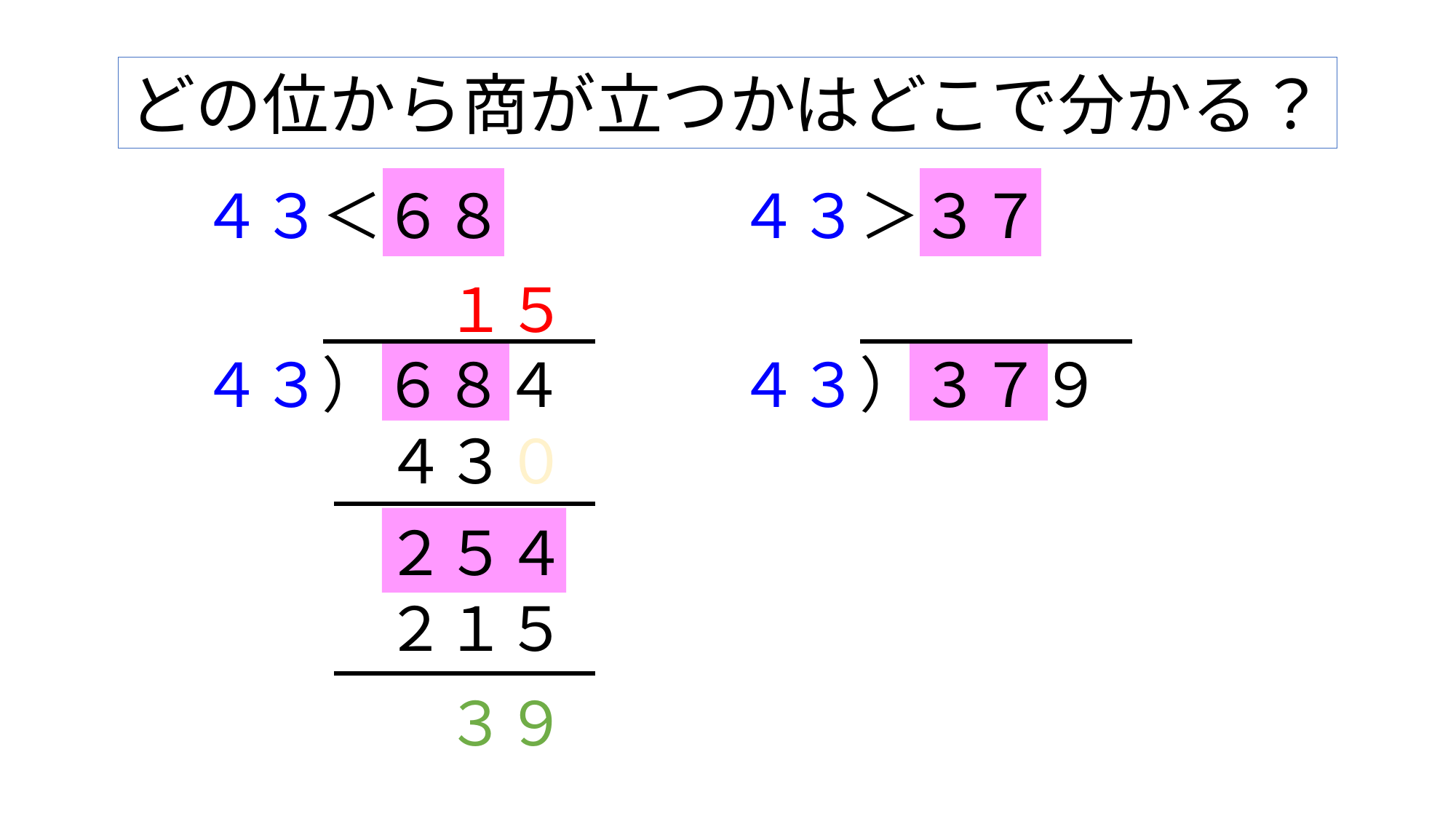

どの位から商が立つかはどこで分かる？
４３＜６８
４３＞３７
１
５
４３）６８４
４３）３７９

４３０

２５４
２１５
３９